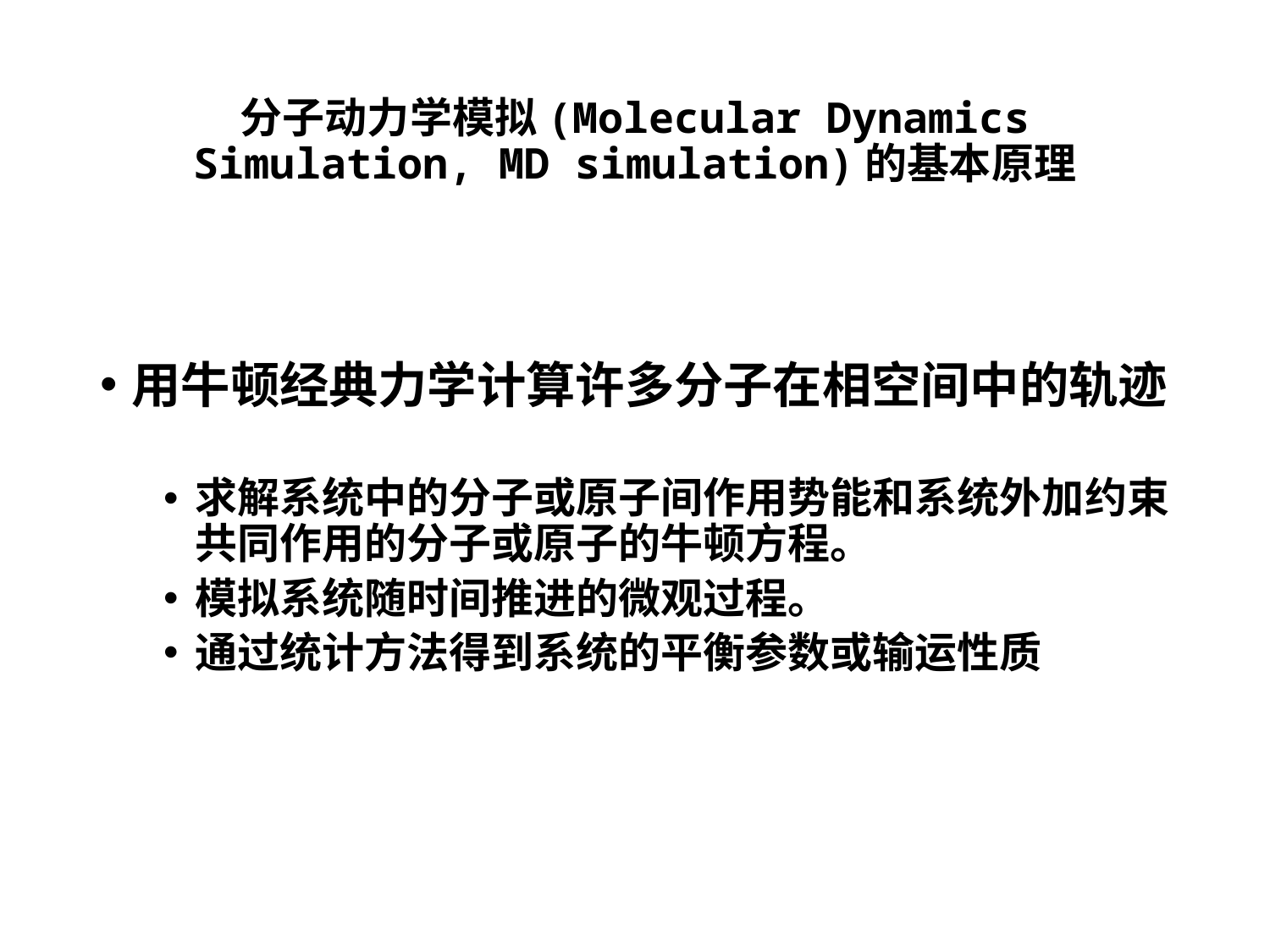

# 分子动力学模拟(Molecular Dynamics Simulation, MD simulation)的基本原理
用牛顿经典力学计算许多分子在相空间中的轨迹

求解系统中的分子或原子间作用势能和系统外加约束共同作用的分子或原子的牛顿方程。
模拟系统随时间推进的微观过程。
通过统计方法得到系统的平衡参数或输运性质